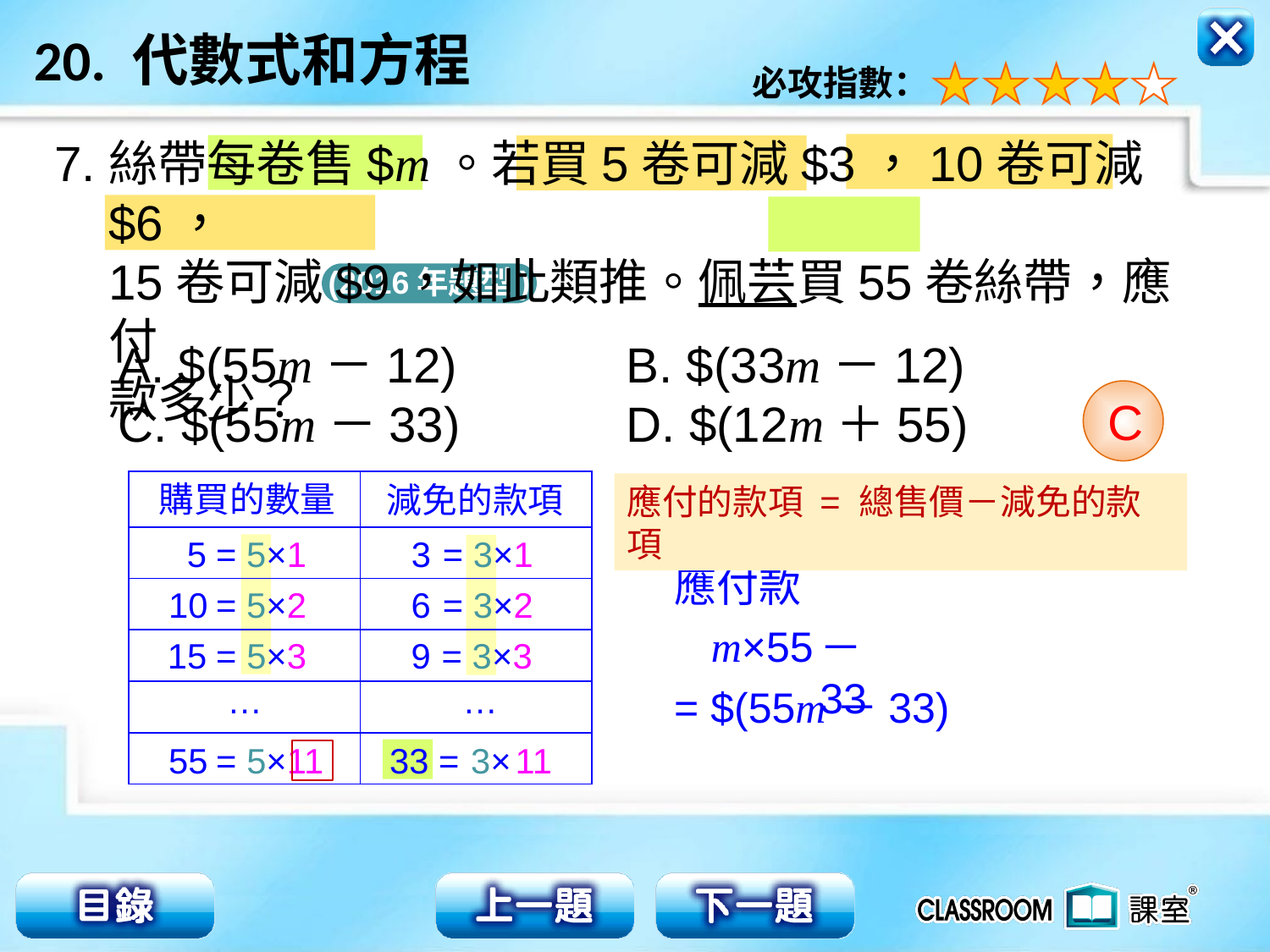

7.
絲帶每卷售$m。若買5卷可減$3，10卷可減$6，
15卷可減$9，如此類推。佩芸買55卷絲帶，應付
款多少？

(2016年題型)
A. $(55m－12)		B. $(33m－12)
C. $(55m－33)		D. $(12m＋55)

C
購買的數量
|  |  |
| --- | --- |
|  |  |
|  |  |
|  |  |
|  |  |
|  |  |
減免的款項
應付的款項 = 總售價－減免的款項
5
= 5×1
3
= 3×1

應付款
10
= 5×2
6
= 3×2
m×55
－33
15
= 5×3
9
= 3×3
…
…
= $(55m－33)
55
= 5×11
3×
11
33 =